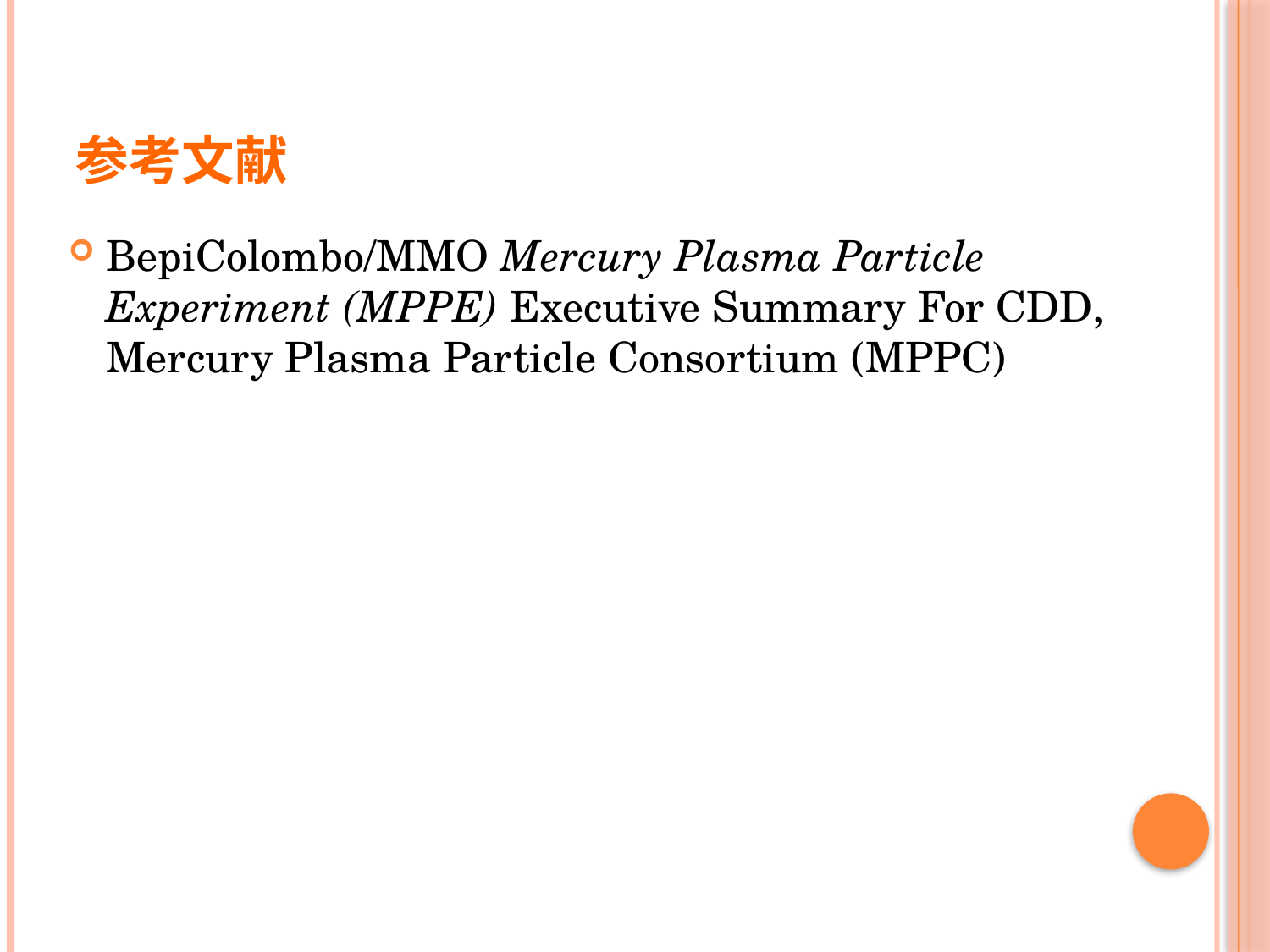

# 参考文献
BepiColombo/MMO Mercury Plasma Particle Experiment (MPPE) Executive Summary For CDD, Mercury Plasma Particle Consortium (MPPC)